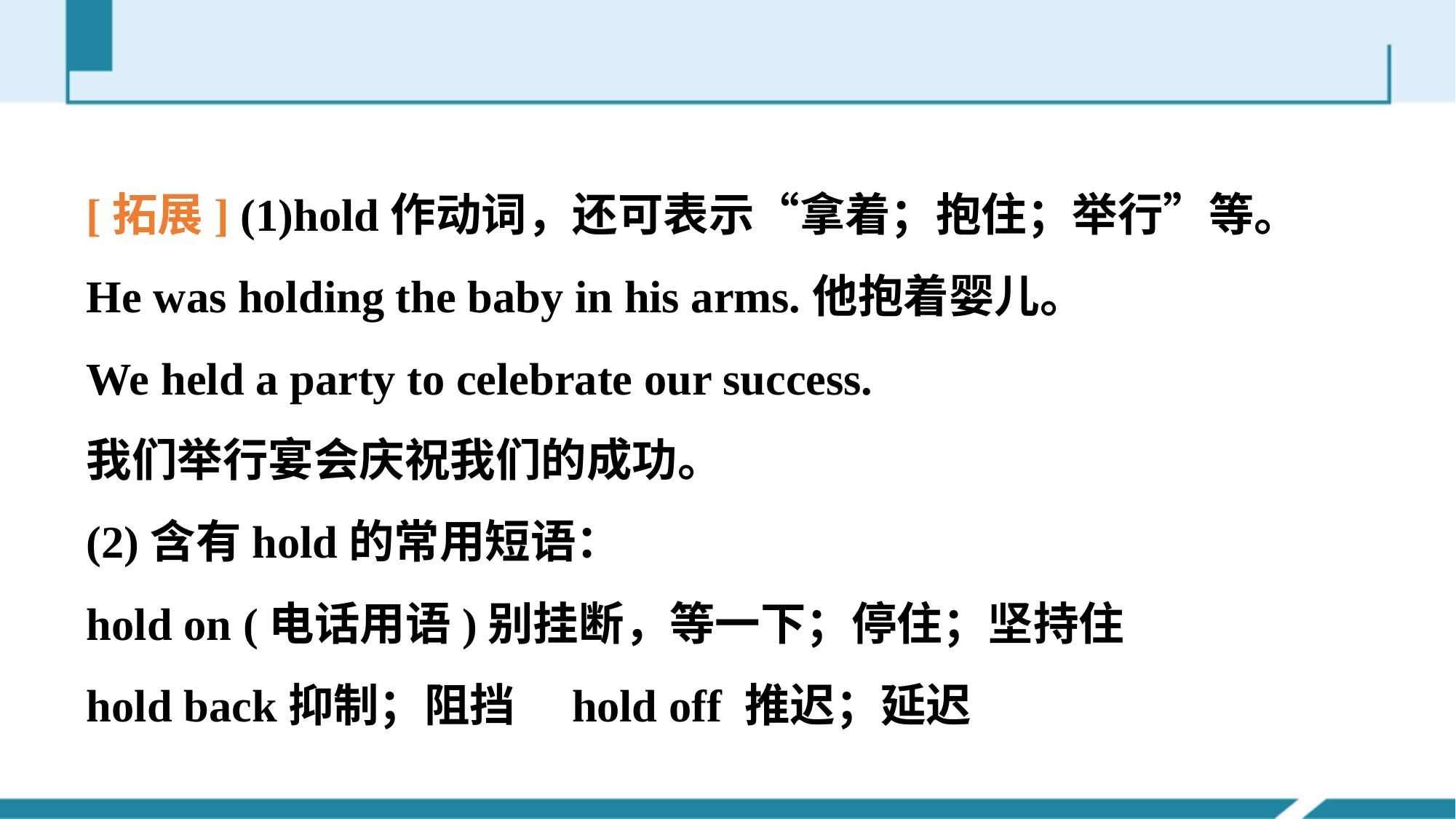

[拓展] (1)hold作动词，还可表示“拿着；抱住；举行”等。
He was holding the baby in his arms.他抱着婴儿。
We held a party to celebrate our success.
我们举行宴会庆祝我们的成功。
(2)含有hold的常用短语：
hold on (电话用语)别挂断，等一下；停住；坚持住
hold back抑制；阻挡　hold off 推迟；延迟